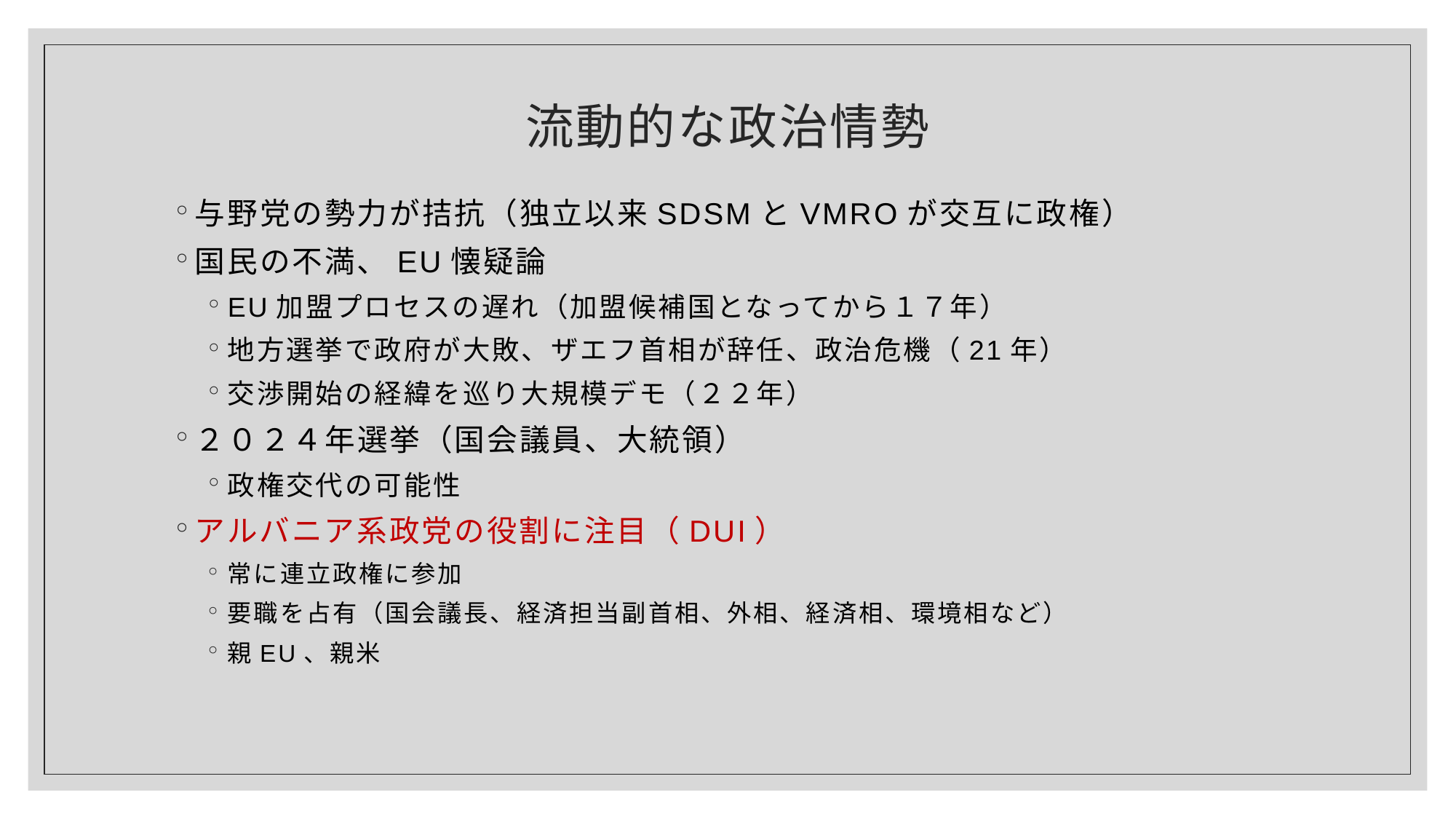

# 流動的な政治情勢
与野党の勢力が拮抗（独立以来SDSMとVMROが交互に政権）
国民の不満、EU懐疑論
EU加盟プロセスの遅れ（加盟候補国となってから１７年）
地方選挙で政府が大敗、ザエフ首相が辞任、政治危機（21年）
交渉開始の経緯を巡り大規模デモ（２２年）
２０２４年選挙（国会議員、大統領）
政権交代の可能性
アルバニア系政党の役割に注目（DUI）
常に連立政権に参加
要職を占有（国会議長、経済担当副首相、外相、経済相、環境相など）
親EU、親米